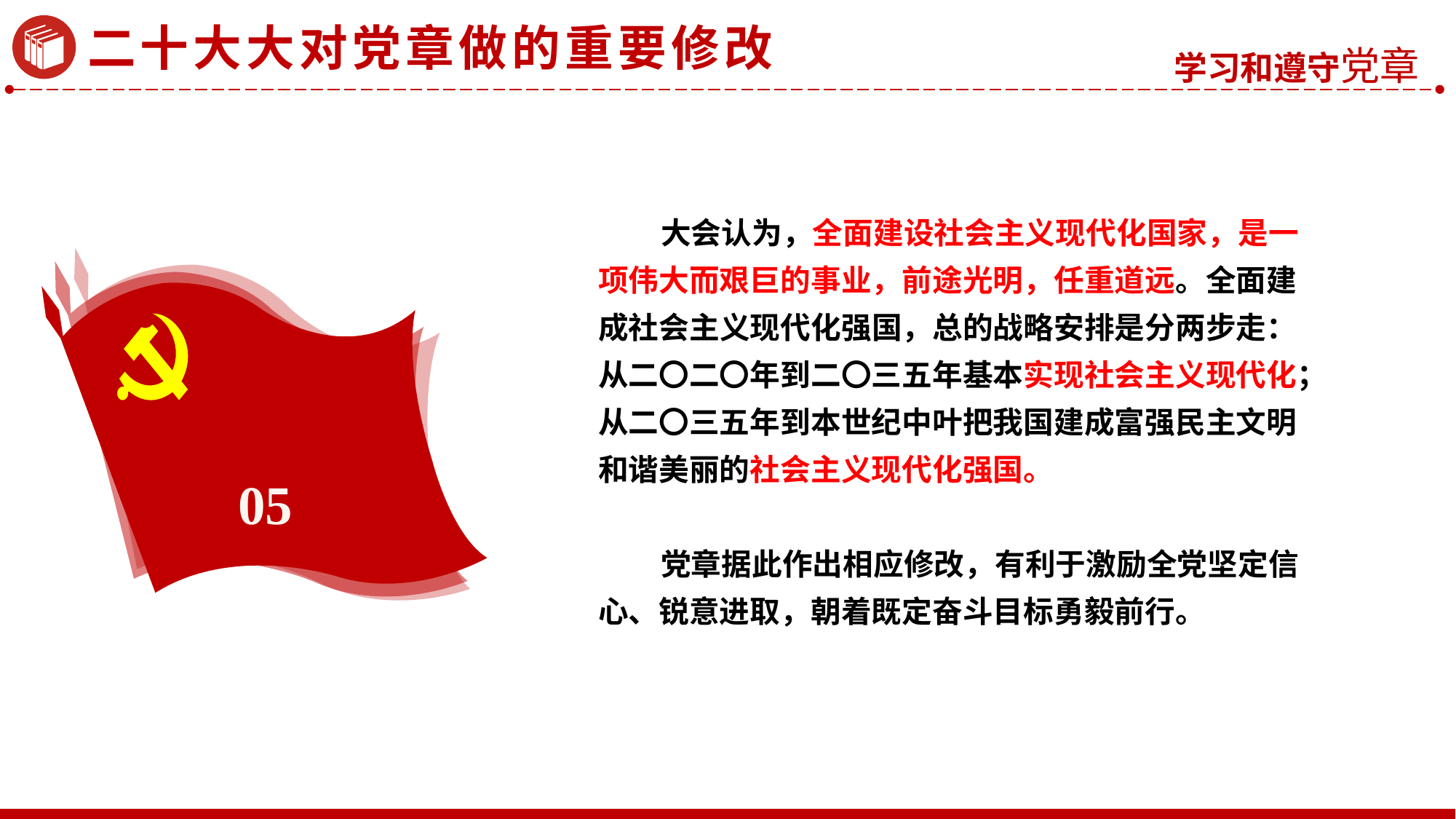

二十大大对党章做的重要修改
        大会认为，全面建设社会主义现代化国家，是一项伟大而艰巨的事业，前途光明，任重道远。全面建成社会主义现代化强国，总的战略安排是分两步走：从二〇二〇年到二〇三五年基本实现社会主义现代化；从二〇三五年到本世纪中叶把我国建成富强民主文明和谐美丽的社会主义现代化强国。

        党章据此作出相应修改，有利于激励全党坚定信心、锐意进取，朝着既定奋斗目标勇毅前行。

05